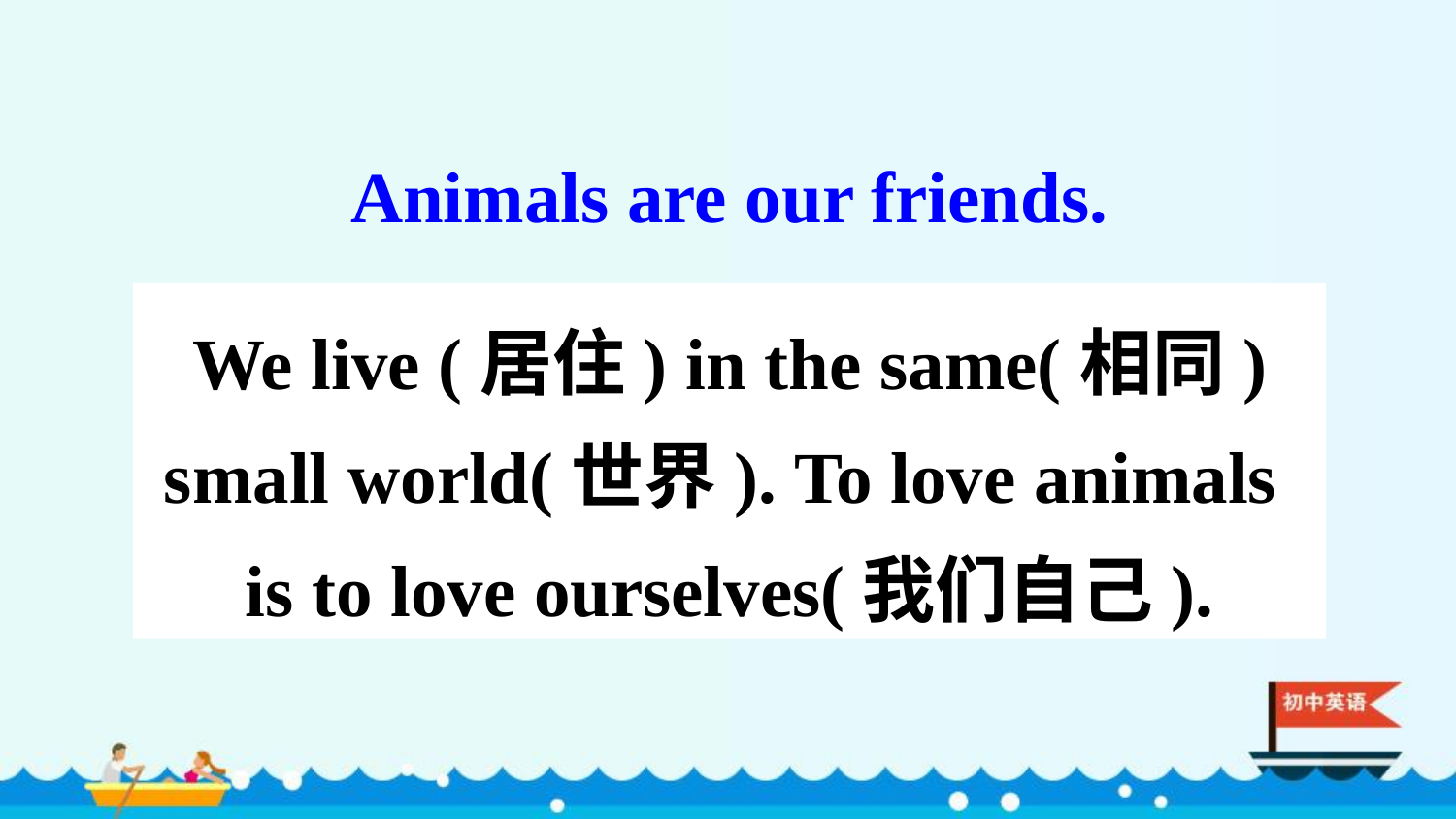

Animals are our friends.
We live (居住) in the same(相同) small world(世界). To love animals  is to love ourselves(我们自己).